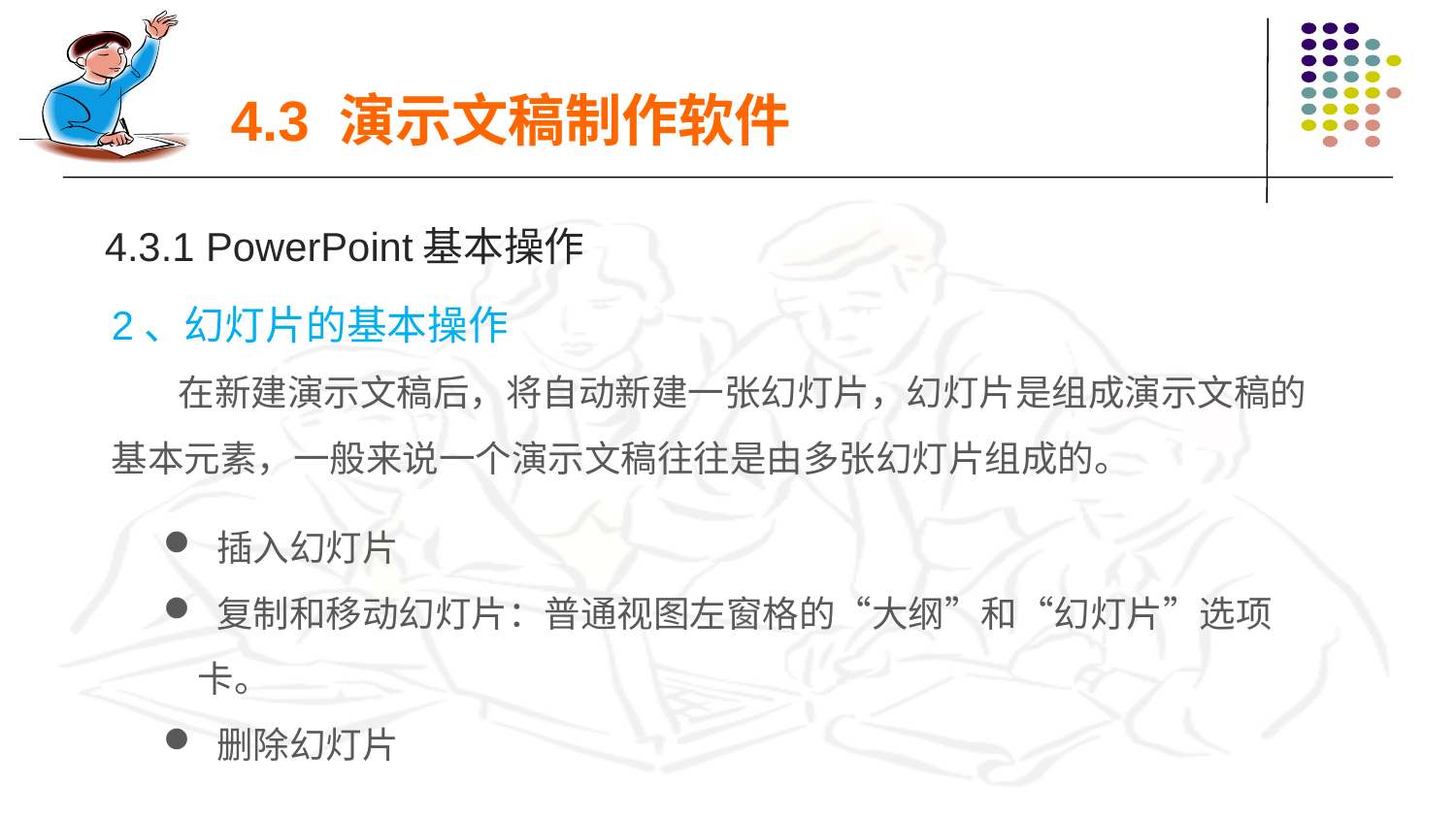

4.3 演示文稿制作软件
4.3.1 PowerPoint基本操作
2、幻灯片的基本操作
       在新建演示文稿后，将自动新建一张幻灯片，幻灯片是组成演示文稿的基本元素，一般来说一个演示文稿往往是由多张幻灯片组成的。
 插入幻灯片
 复制和移动幻灯片：普通视图左窗格的“大纲”和“幻灯片”选项卡。
 删除幻灯片